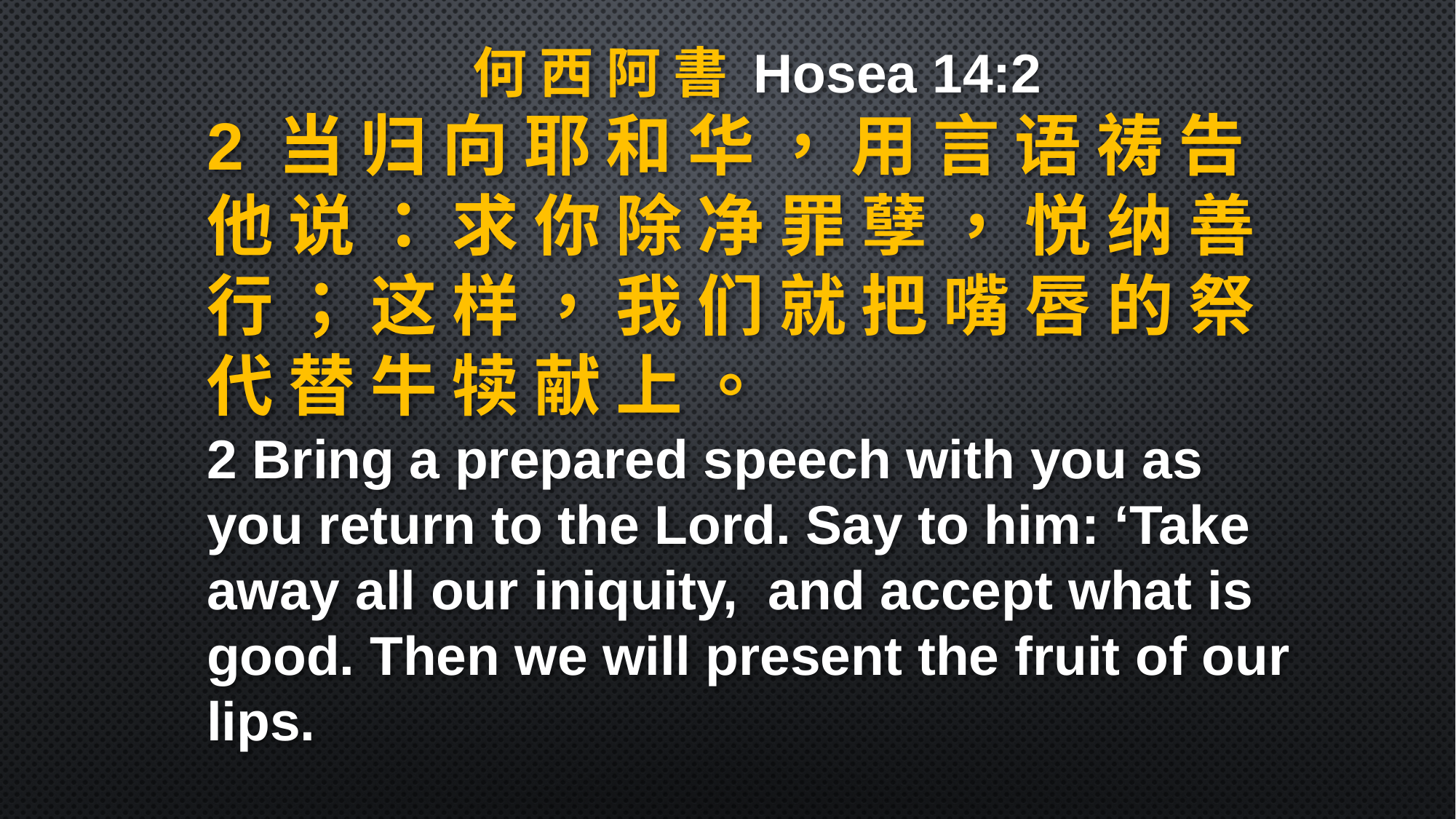

何 西 阿 書 Hosea 14:2
2 当 归 向 耶 和 华 ， 用 言 语 祷 告 他 说 ： 求 你 除 净 罪 孽 ， 悦 纳 善 行 ； 这 样 ， 我 们 就 把 嘴 唇 的 祭 代 替 牛 犊 献 上 。
2 Bring a prepared speech with you as you return to the Lord. Say to him: ‘Take away all our iniquity,  and accept what is good. Then we will present the fruit of our lips.